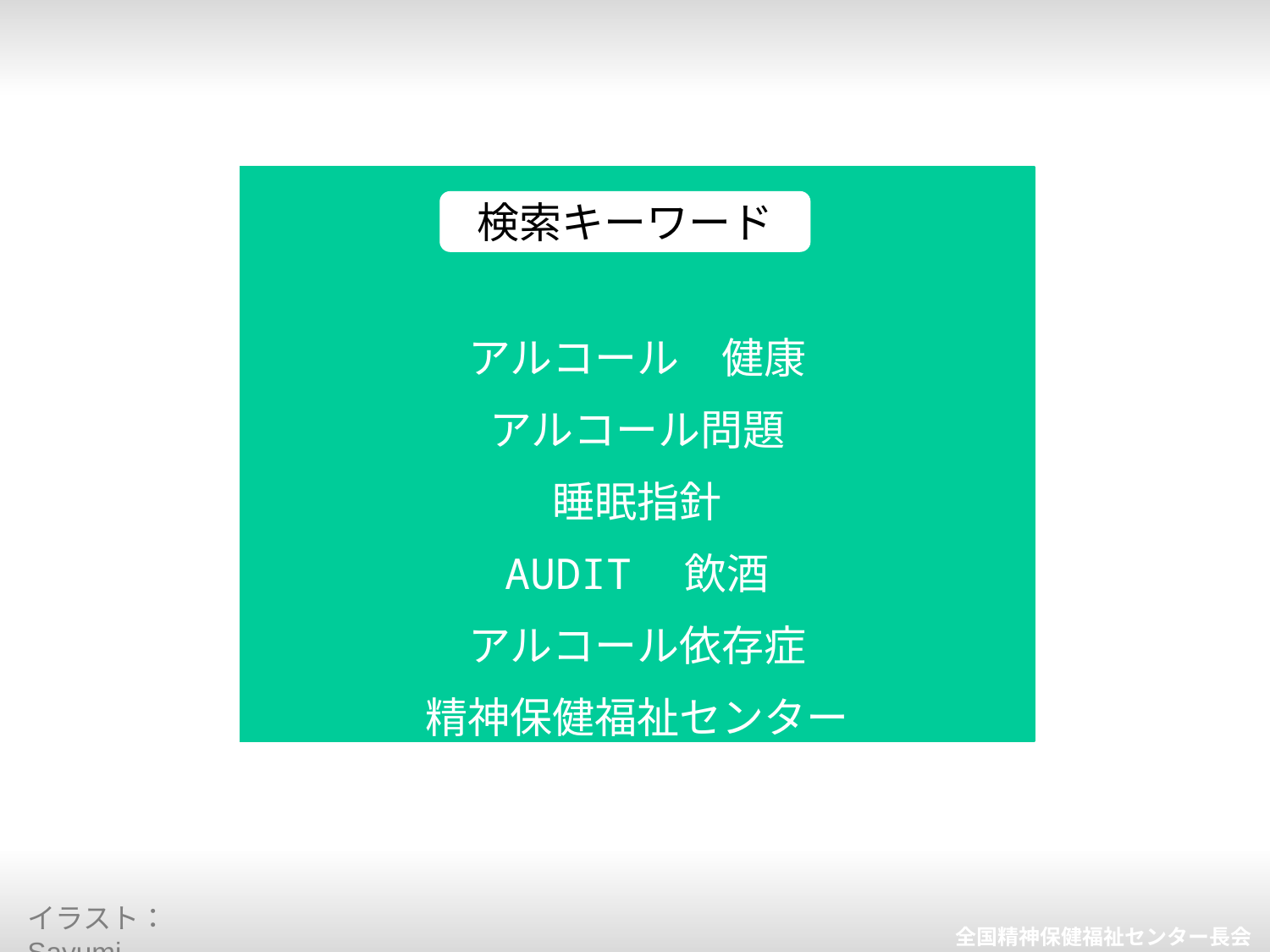

アルコール　パッチテスト
アルコール　健康
アルコール問題
睡眠指針
AUDIT　飲酒
アルコール依存症
精神保健福祉センター
検索キーワード
イラスト：Sayumi
全国精神保健福祉センター長会